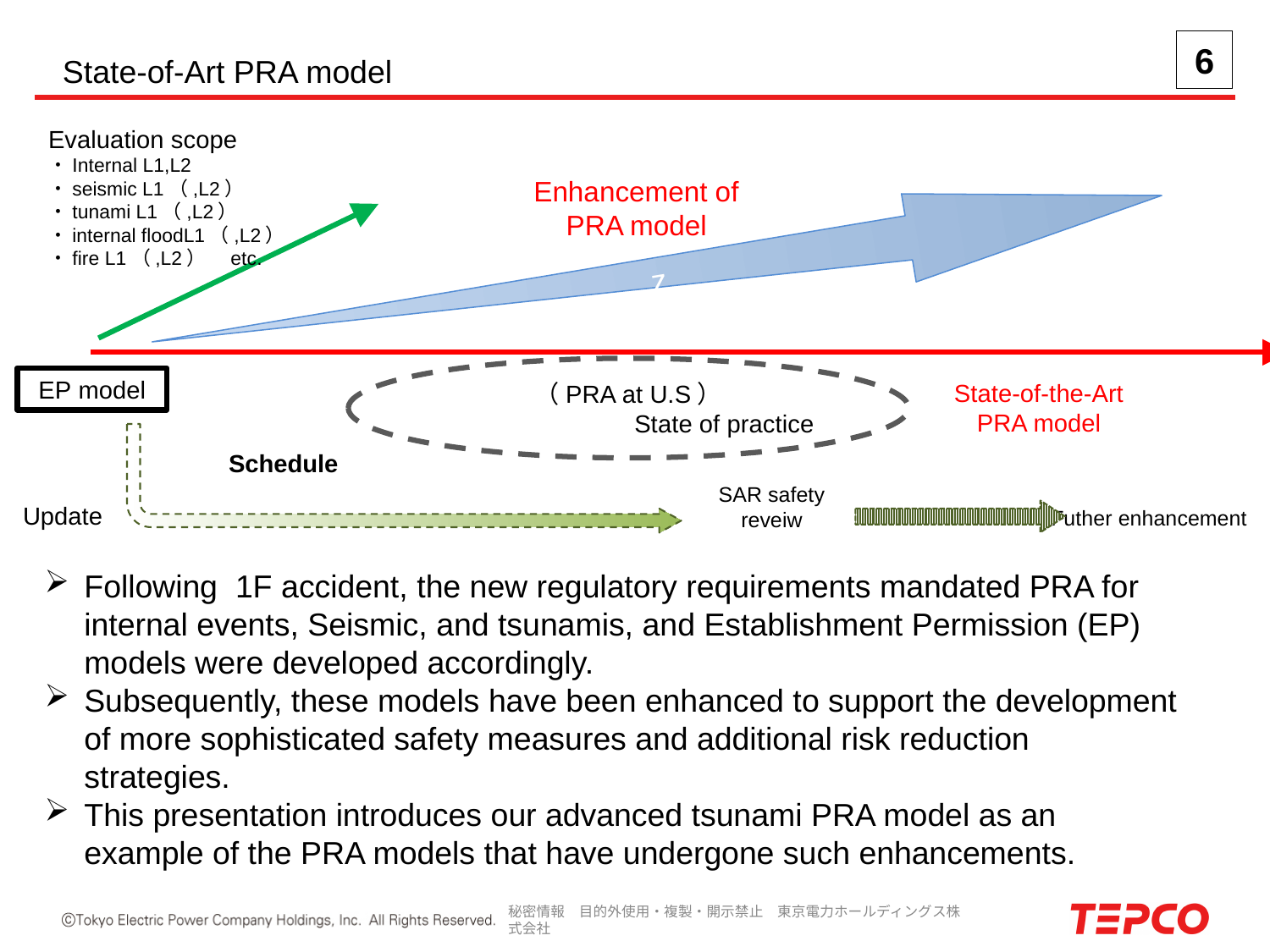

State-of-Art PRA model
Evaluation scope
・Internal L1,L2
・seismic L1（,L2）
・tunami L1（,L2）
・internal floodL1（,L2）
・fire L1（,L2）　etc.
Enhancement of PRA model
z
（PRA at U.S）
State of practice
EP model
State-of-the-Art
PRA model

| Schedule |  |  |  |  |
| --- | --- | --- | --- | --- |
| Update |  |  |  | Futher enhancement |
SAR safety reveiw

Following  1F accident, the new regulatory requirements mandated PRA for internal events, Seismic, and tsunamis, and Establishment Permission (EP) models were developed accordingly.
Subsequently, these models have been enhanced to support the development of more sophisticated safety measures and additional risk reduction strategies.
This presentation introduces our advanced tsunami PRA model as an example of the PRA models that have undergone such enhancements.